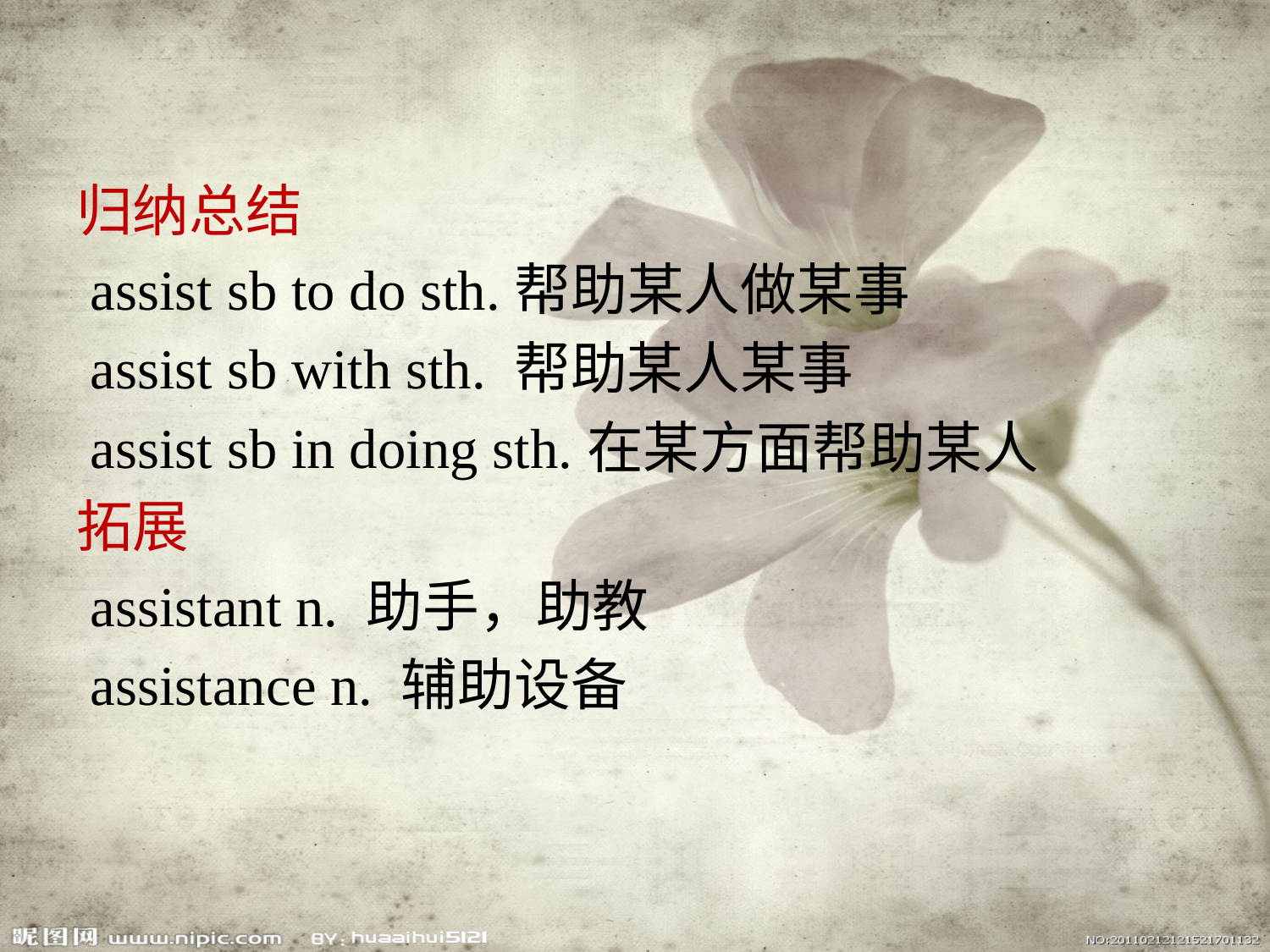

归纳总结
 assist sb to do sth.帮助某人做某事
 assist sb with sth. 帮助某人某事
 assist sb in doing sth.在某方面帮助某人
拓展
 assistant n. 助手，助教
 assistance n. 辅助设备